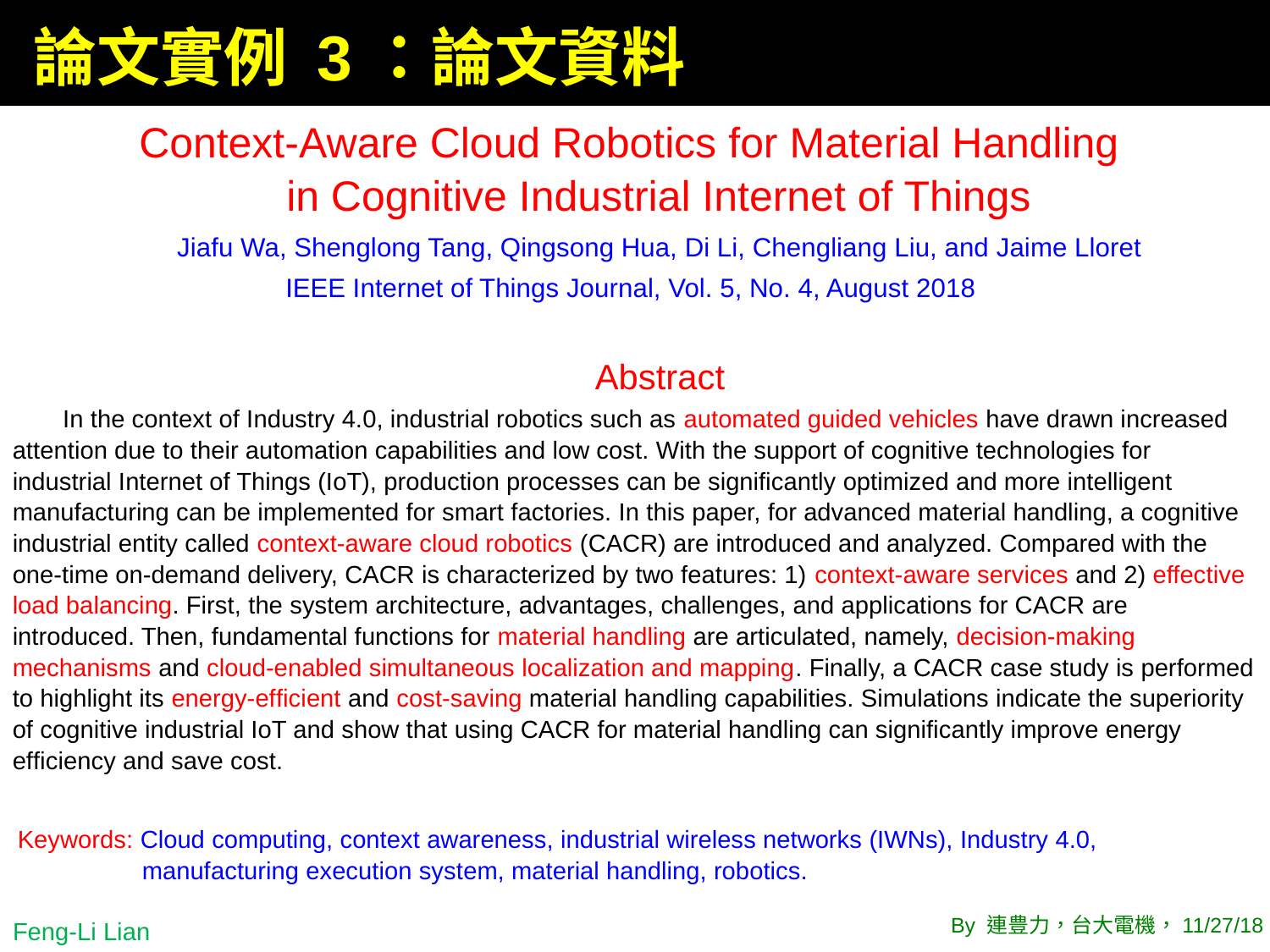

# 論文實例 3：論文資料
Context-Aware Cloud Robotics for Material Handling
in Cognitive Industrial Internet of Things
 Jiafu Wa, Shenglong Tang, Qingsong Hua, Di Li, Chengliang Liu, and Jaime Lloret
IEEE Internet of Things Journal, Vol. 5, No. 4, August 2018
Abstract
In the context of Industry 4.0, industrial robotics such as automated guided vehicles have drawn increased attention due to their automation capabilities and low cost. With the support of cognitive technologies for industrial Internet of Things (IoT), production processes can be signiﬁcantly optimized and more intelligent manufacturing can be implemented for smart factories. In this paper, for advanced material handling, a cognitive industrial entity called context-aware cloud robotics (CACR) are introduced and analyzed. Compared with the one-time on-demand delivery, CACR is characterized by two features: 1) context-aware services and 2) effective load balancing. First, the system architecture, advantages, challenges, and applications for CACR are introduced. Then, fundamental functions for material handling are articulated, namely, decision-making mechanisms and cloud-enabled simultaneous localization and mapping. Finally, a CACR case study is performed to highlight its energy-efﬁcient and cost-saving material handling capabilities. Simulations indicate the superiority of cognitive industrial IoT and show that using CACR for material handling can signiﬁcantly improve energy efﬁciency and save cost.
Keywords: Cloud computing, context awareness, industrial wireless networks (IWNs), Industry 4.0, manufacturing execution system, material handling, robotics.
1/29/07 - 1
Feng-Li Lian
By 連豊力，台大電機，11/27/18